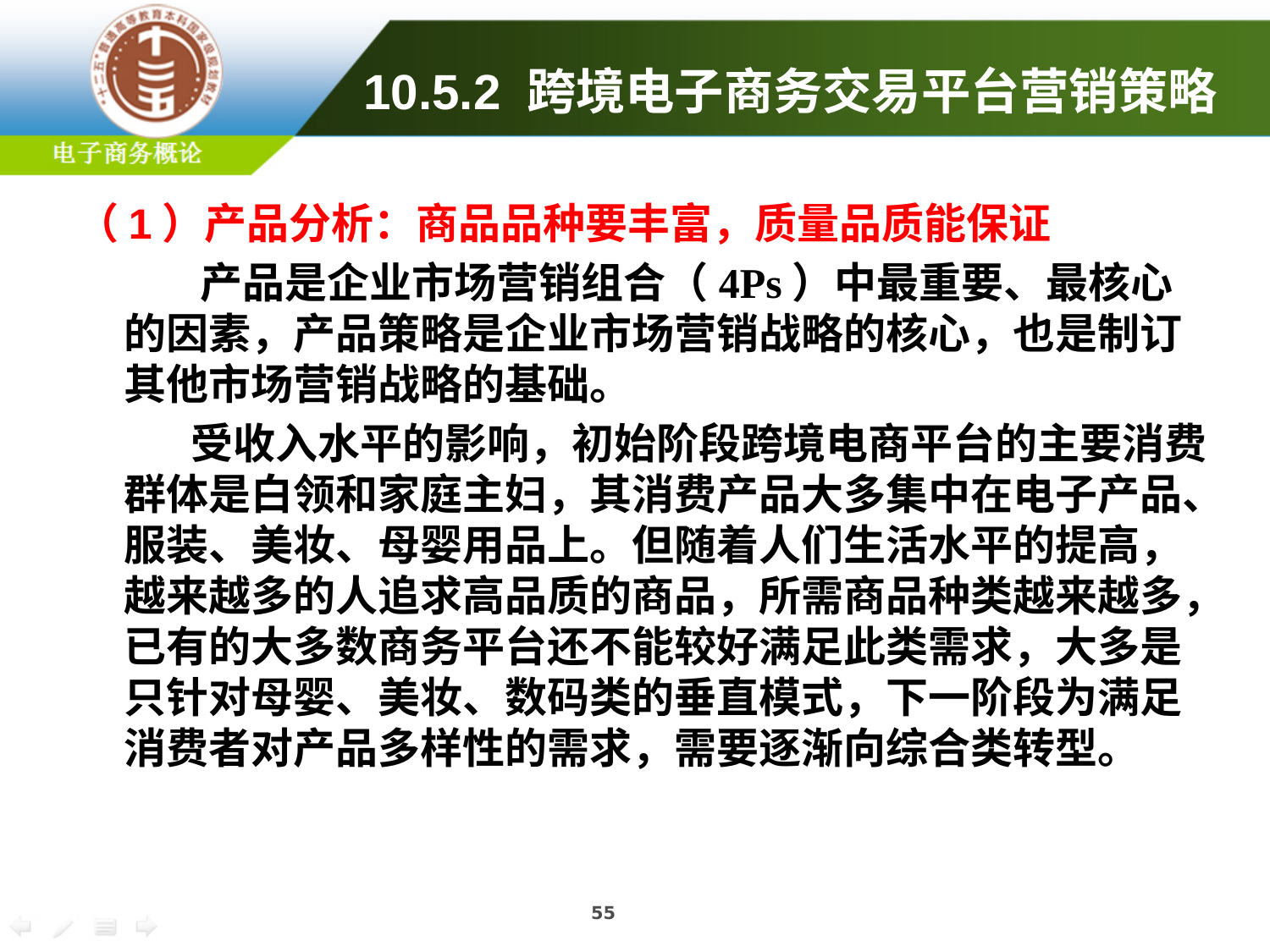

10.5.2 跨境电子商务交易平台营销策略
（1）产品分析：商品品种要丰富，质量品质能保证
            产品是企业市场营销组合（4Ps）中最重要、最核心的因素，产品策略是企业市场营销战略的核心，也是制订其他市场营销战略的基础。
           受收入水平的影响，初始阶段跨境电商平台的主要消费群体是白领和家庭主妇，其消费产品大多集中在电子产品、服装、美妆、母婴用品上。但随着人们生活水平的提高，越来越多的人追求高品质的商品，所需商品种类越来越多，已有的大多数商务平台还不能较好满足此类需求，大多是只针对母婴、美妆、数码类的垂直模式，下一阶段为满足消费者对产品多样性的需求，需要逐渐向综合类转型。

55